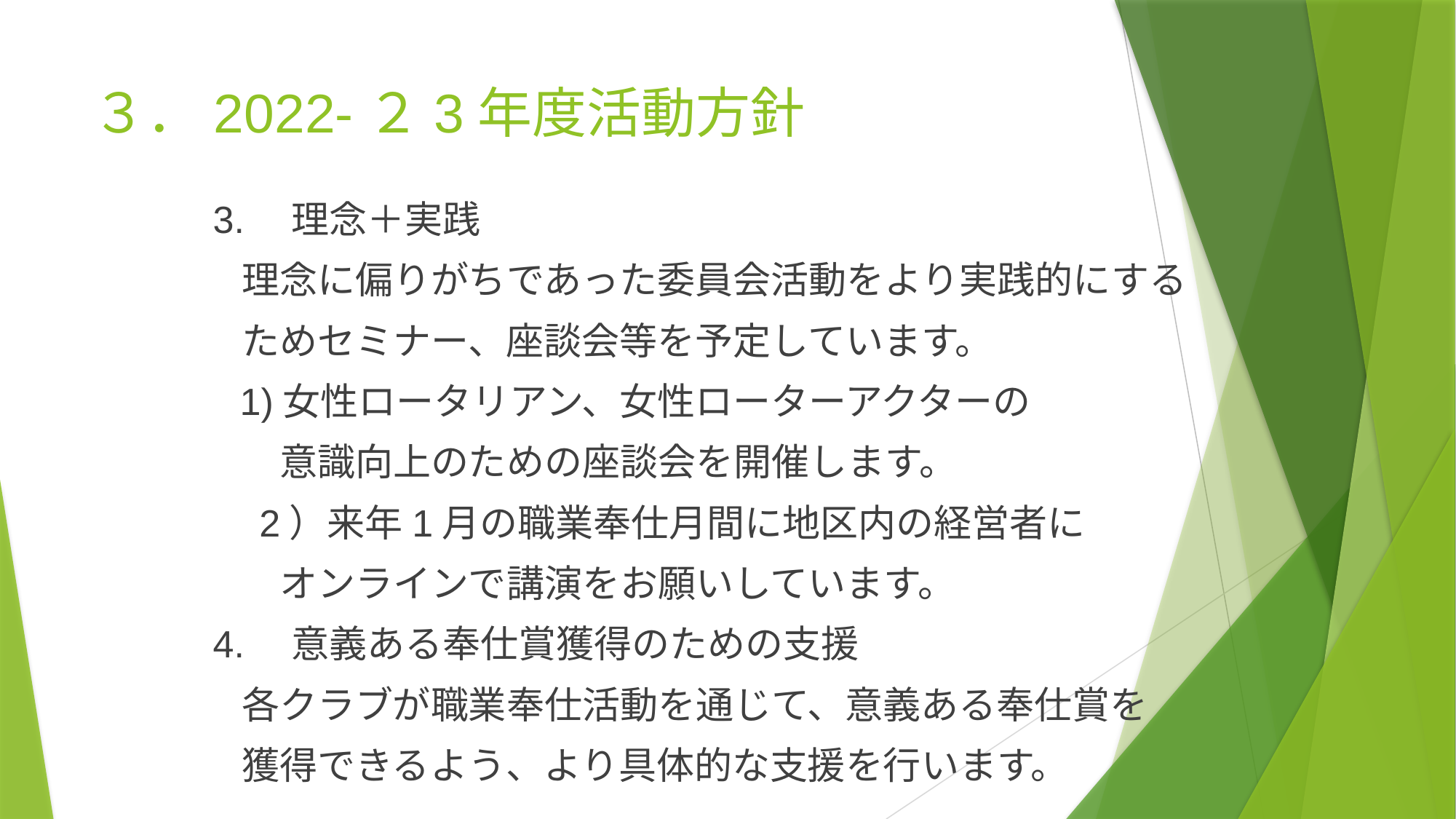

# ３．2022-２3年度活動方針
　3.　理念＋実践
　　理念に偏りがちであった委員会活動をより実践的にする
　　ためセミナー、座談会等を予定しています。
       1)女性ロータリアン、女性ローターアクターの
　　　意識向上のための座談会を開催します。
　 　2）来年1月の職業奉仕月間に地区内の経営者に
　　　オンラインで講演をお願いしています。
　4.　意義ある奉仕賞獲得のための支援
　　各クラブが職業奉仕活動を通じて、意義ある奉仕賞を
　　獲得できるよう、より具体的な支援を行います。